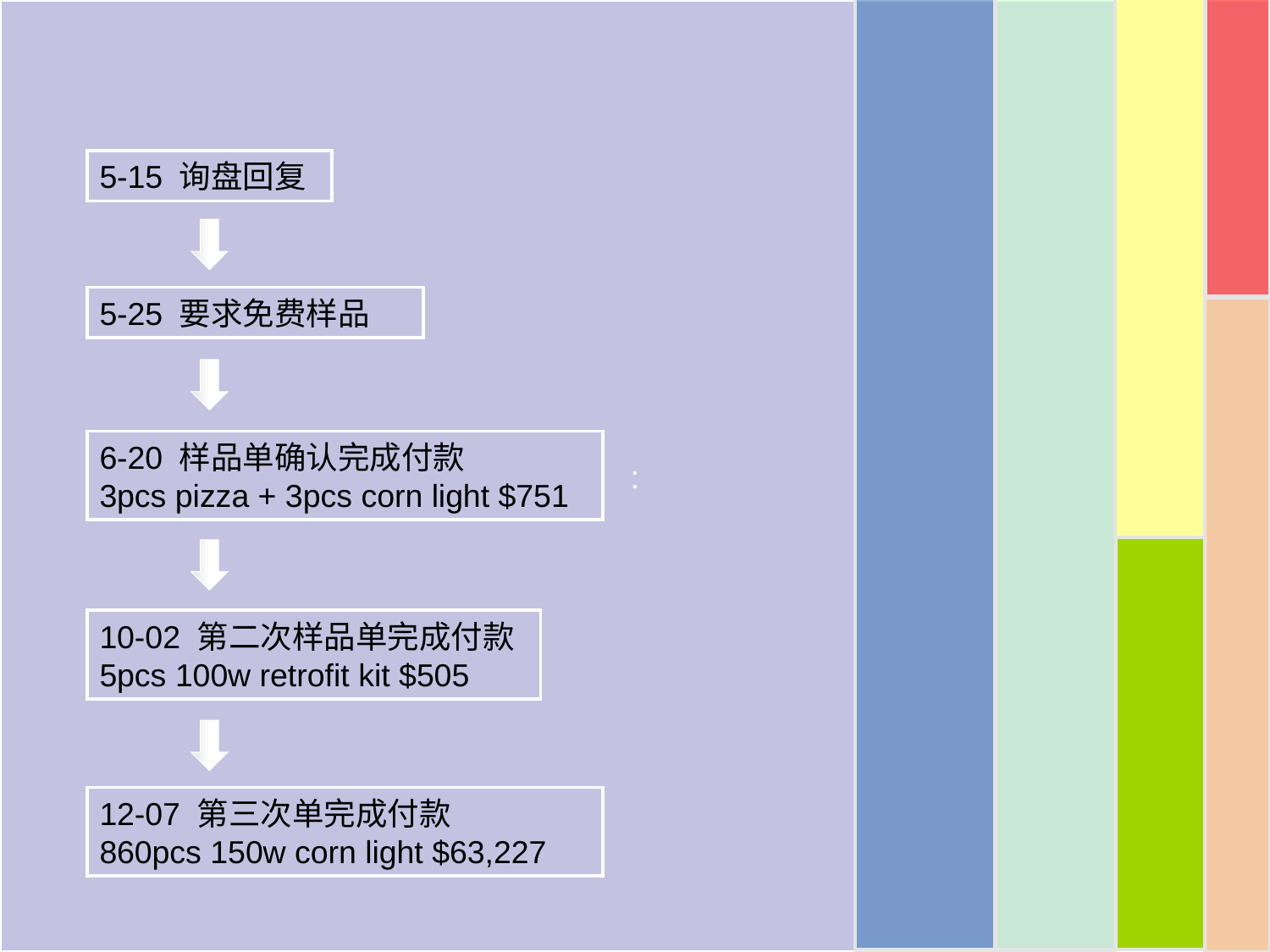

:

5-15 询盘回复

5-25 要求免费样品

6-20 样品单确认完成付款
3pcs pizza + 3pcs corn light $751

10-02 第二次样品单完成付款 5pcs 100w retrofit kit $505

12-07 第三次单完成付款
860pcs 150w corn light $63,227